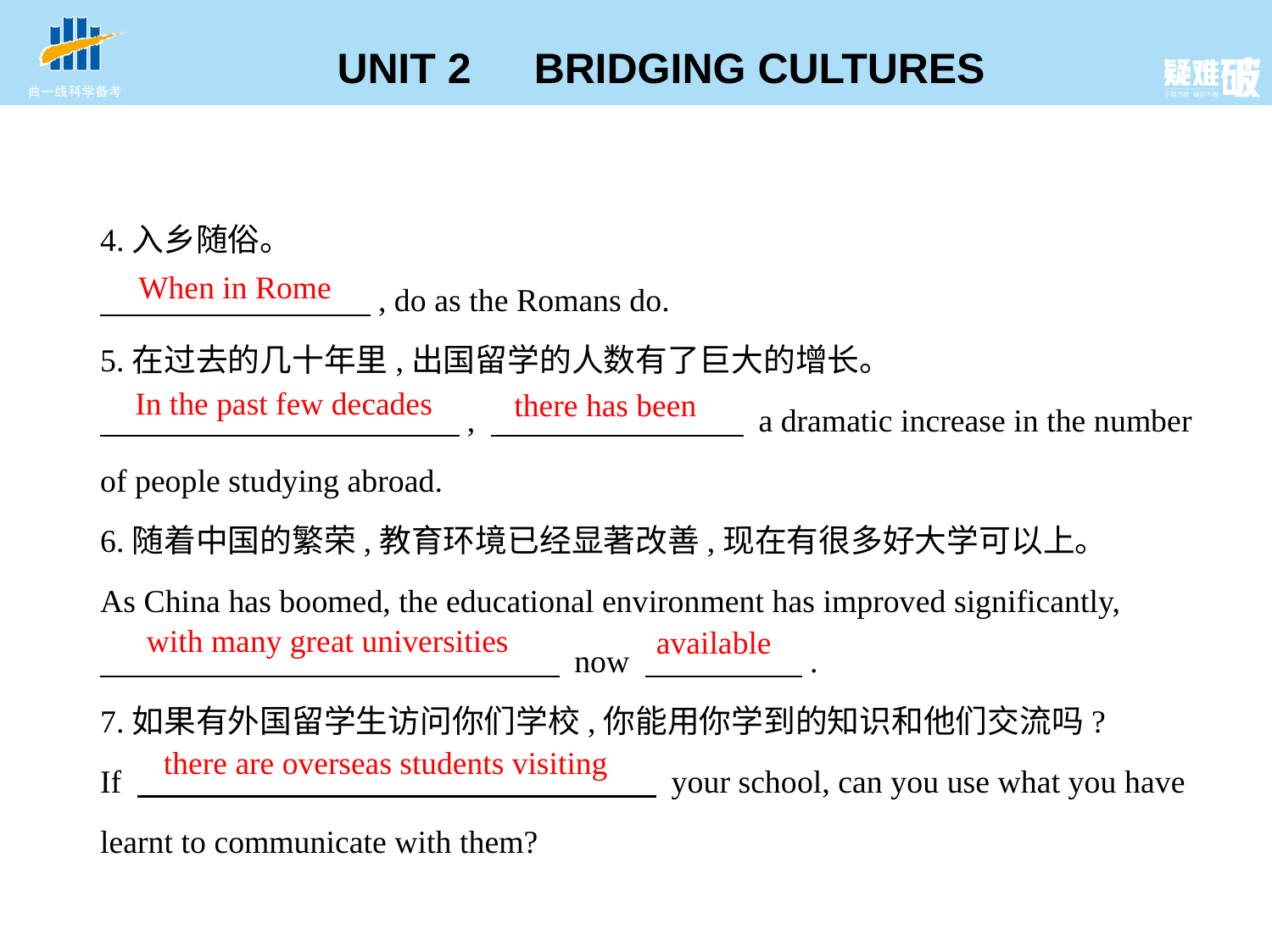

4.入乡随俗。
　　　　　　　　  , do as the Romans do.
5.在过去的几十年里,出国留学的人数有了巨大的增长。
　　　　　　　　　　　 , 　　　　　　　     a dramatic increase in the number
of people studying abroad.
6.随着中国的繁荣,教育环境已经显著改善,现在有很多好大学可以上。
As China has boomed, the educational environment has improved significantly,
　    　　　　　　　　　　　　   now 　　　　    .
7.如果有外国留学生访问你们学校,你能用你学到的知识和他们交流吗?
If 　　　　　　　　　　　　　　　　  your school, can you use what you have
learnt to communicate with them?
When in Rome
In the past few decades
there has been
with many great universities
available
there are overseas students visiting